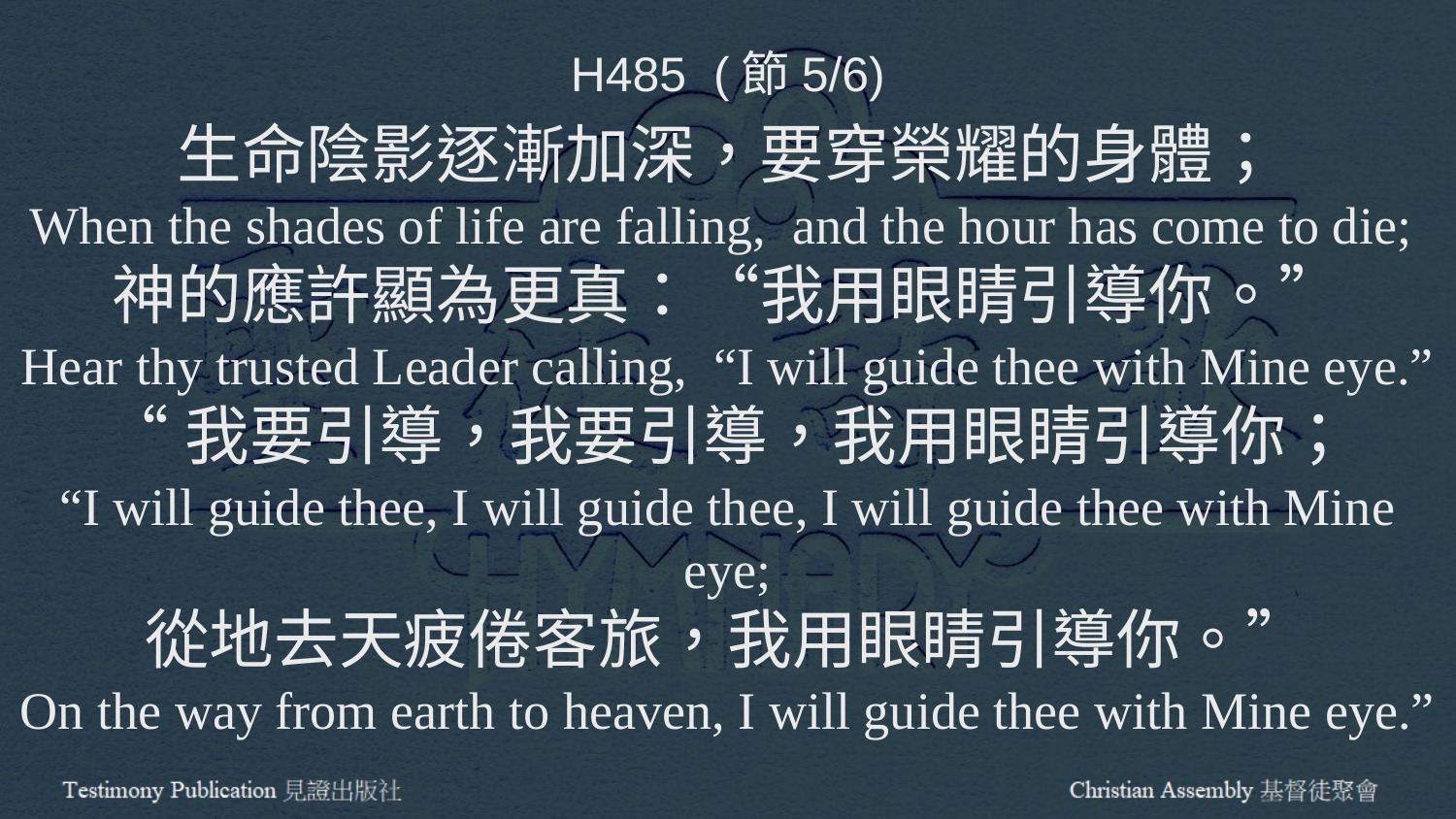

H485  (節5/6)
生命陰影逐漸加深，要穿榮耀的身體；
When the shades of life are falling,  and the hour has come to die;
神的應許顯為更真：“我用眼睛引導你。”
Hear thy trusted Leader calling,  “I will guide thee with Mine eye.”
“我要引導，我要引導，我用眼睛引導你；
“I will guide thee, I will guide thee, I will guide thee with Mine eye;
從地去天疲倦客旅，我用眼睛引導你。”
On the way from earth to heaven, I will guide thee with Mine eye.”